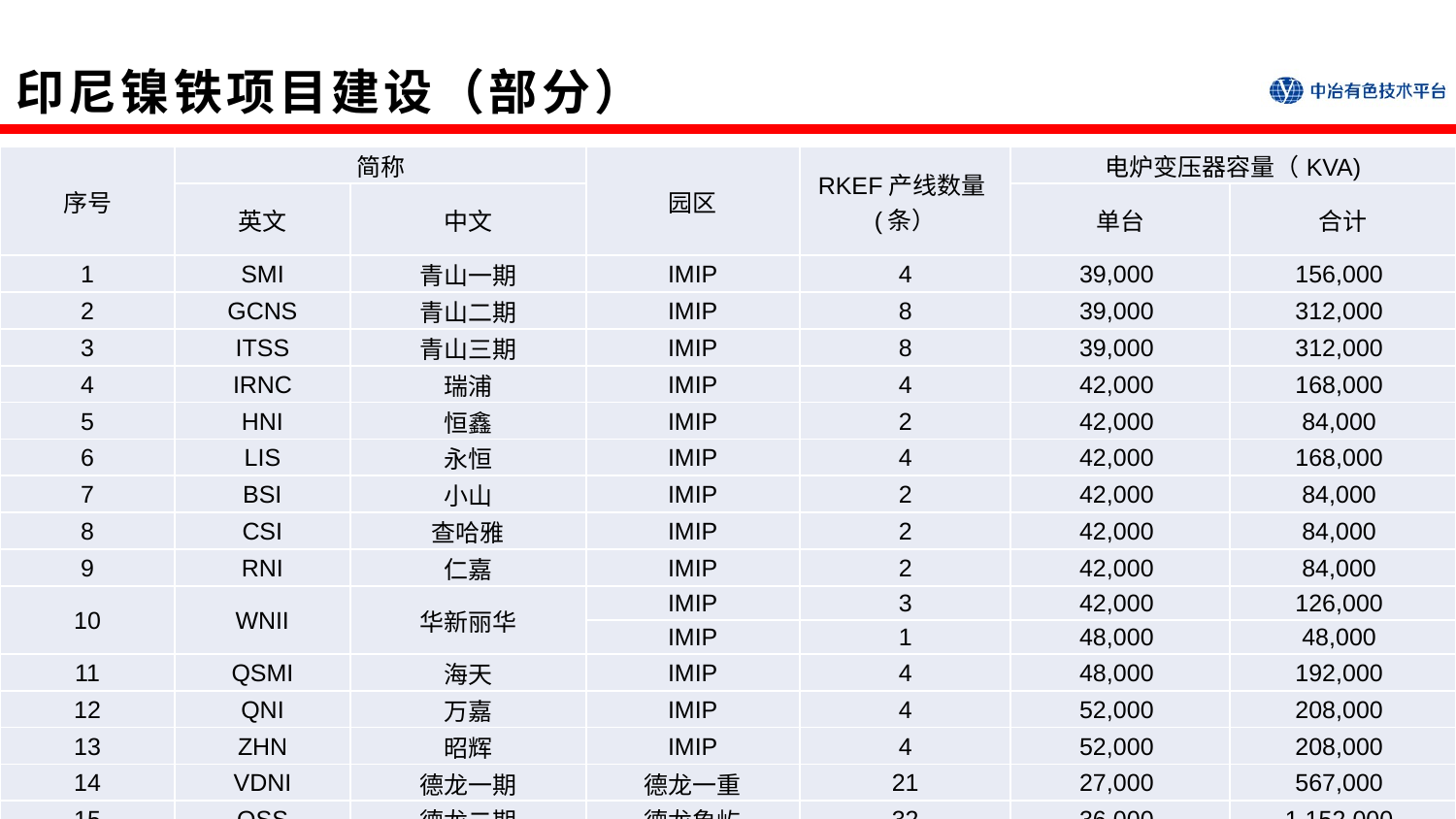

# 印尼镍铁项目建设（部分）
| 序号 | 简称 |  | 园区 | RKEF产线数量(条） | 电炉变压器容量（KVA) |  |
| --- | --- | --- | --- | --- | --- | --- |
|  | 英文 | 中文 |  |  | 单台 | 合计 |
| 1 | SMI | 青山一期 | IMIP | 4 | 39,000 | 156,000 |
| 2 | GCNS | 青山二期 | IMIP | 8 | 39,000 | 312,000 |
| 3 | ITSS | 青山三期 | IMIP | 8 | 39,000 | 312,000 |
| 4 | IRNC | 瑞浦 | IMIP | 4 | 42,000 | 168,000 |
| 5 | HNI | 恒鑫 | IMIP | 2 | 42,000 | 84,000 |
| 6 | LIS | 永恒 | IMIP | 4 | 42,000 | 168,000 |
| 7 | BSI | 小山 | IMIP | 2 | 42,000 | 84,000 |
| 8 | CSI | 查哈雅 | IMIP | 2 | 42,000 | 84,000 |
| 9 | RNI | 仁嘉 | IMIP | 2 | 42,000 | 84,000 |
| 10 | WNII | 华新丽华 | IMIP | 3 | 42,000 | 126,000 |
|  |  |  | IMIP | 1 | 48,000 | 48,000 |
| 11 | QSMI | 海天 | IMIP | 4 | 48,000 | 192,000 |
| 12 | QNI | 万嘉 | IMIP | 4 | 52,000 | 208,000 |
| 13 | ZHN | 昭辉 | IMIP | 4 | 52,000 | 208,000 |
| 14 | VDNI | 德龙一期 | 德龙一重 | 21 | 27,000 | 567,000 |
| 15 | OSS | 德龙二期 | 德龙象屿 | 32 | 36,000 | 1,152,000 |
| 16 | GNI | 巨盾镍业 | 德龙三期 | 65 | 39,000 | 2,535,000 |
| 总计 |  |  |  | 170 | —— | 6,488,000 |